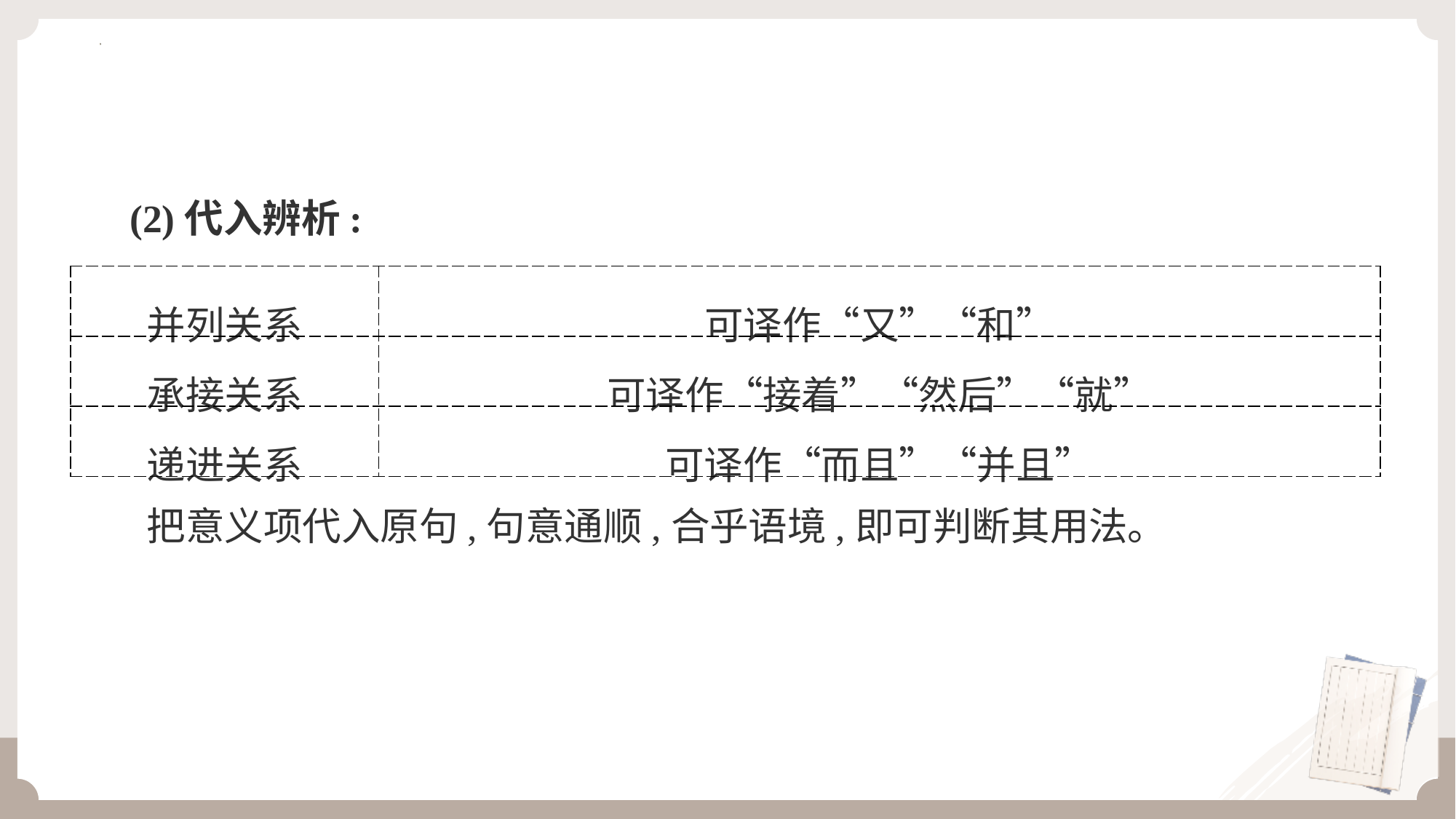

(2)代入辨析:
| 并列关系 | 可译作“又”“和” |
| --- | --- |
| 承接关系 | 可译作“接着”“然后”“就” |
| 递进关系 | 可译作“而且”“并且” |
　　   把意义项代入原句,句意通顺,合乎语境,即可判断其用法。